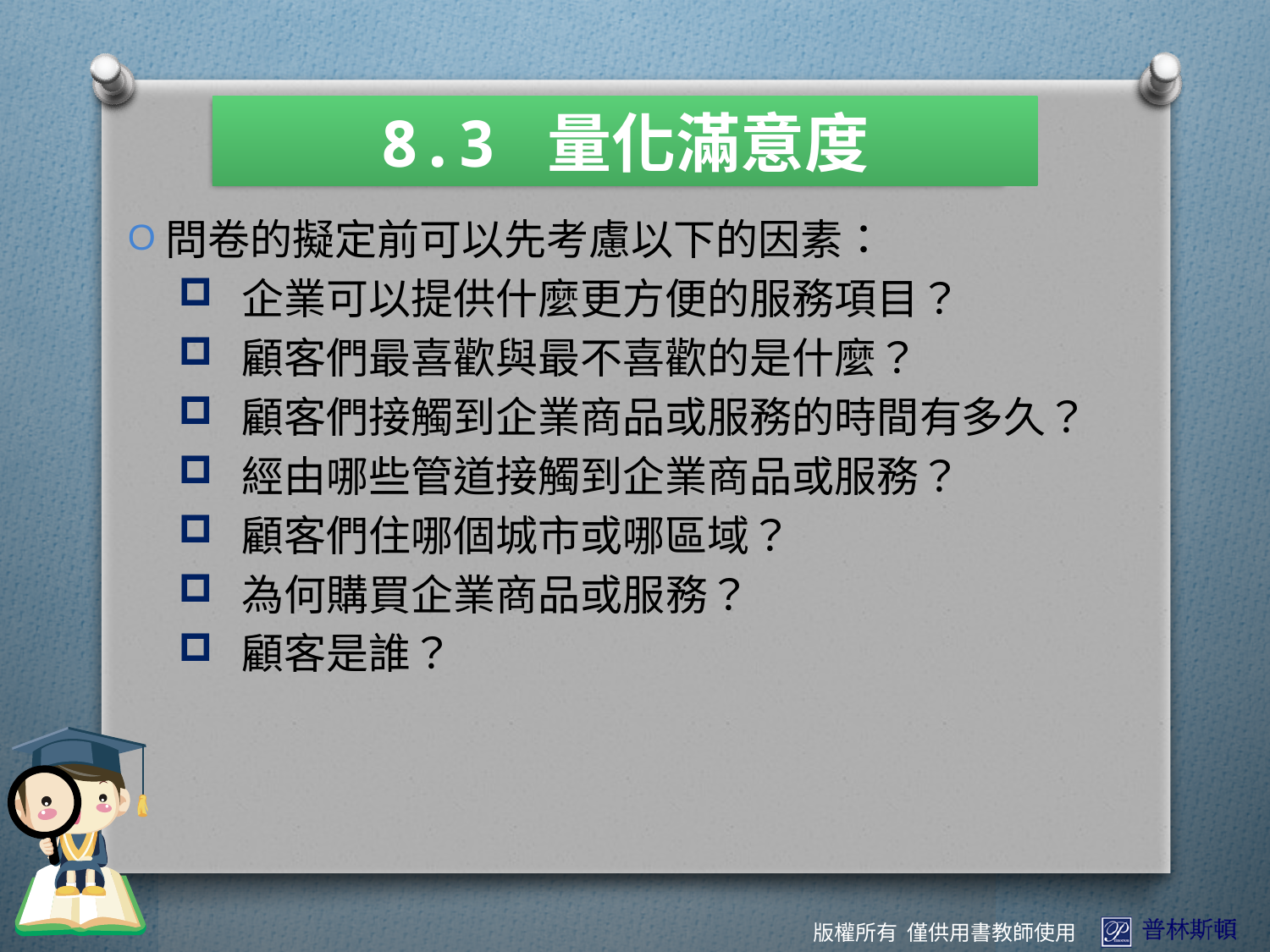

8.3 量化滿意度
問卷的擬定前可以先考慮以下的因素：
企業可以提供什麼更方便的服務項目？
顧客們最喜歡與最不喜歡的是什麼？
顧客們接觸到企業商品或服務的時間有多久？
經由哪些管道接觸到企業商品或服務？
顧客們住哪個城市或哪區域？
為何購買企業商品或服務？
顧客是誰？